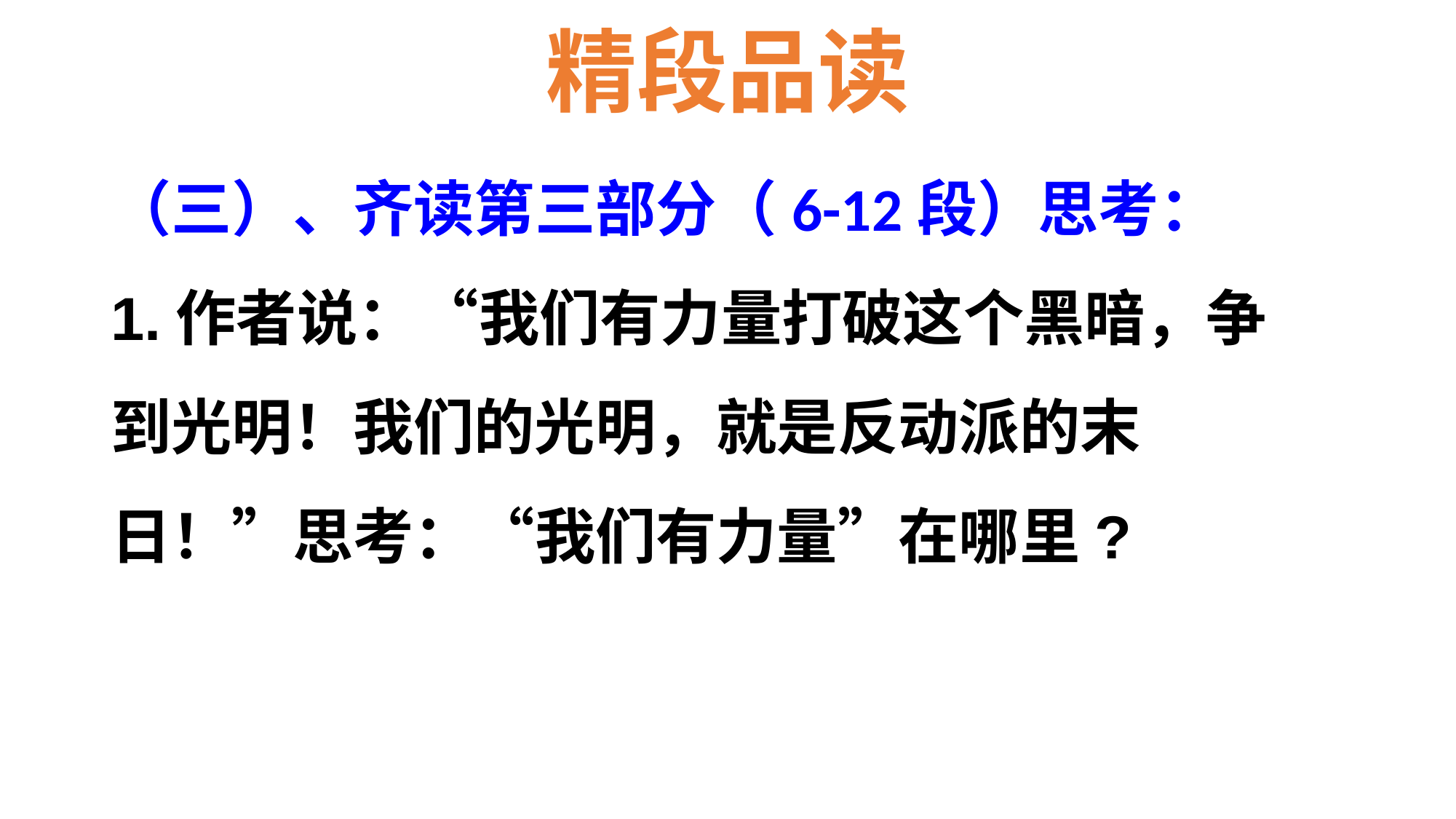

# 精段品读
（三）、齐读第三部分（6-12段）思考：
1.作者说：“我们有力量打破这个黑暗，争到光明！我们的光明，就是反动派的末日！”思考：“我们有力量”在哪里?